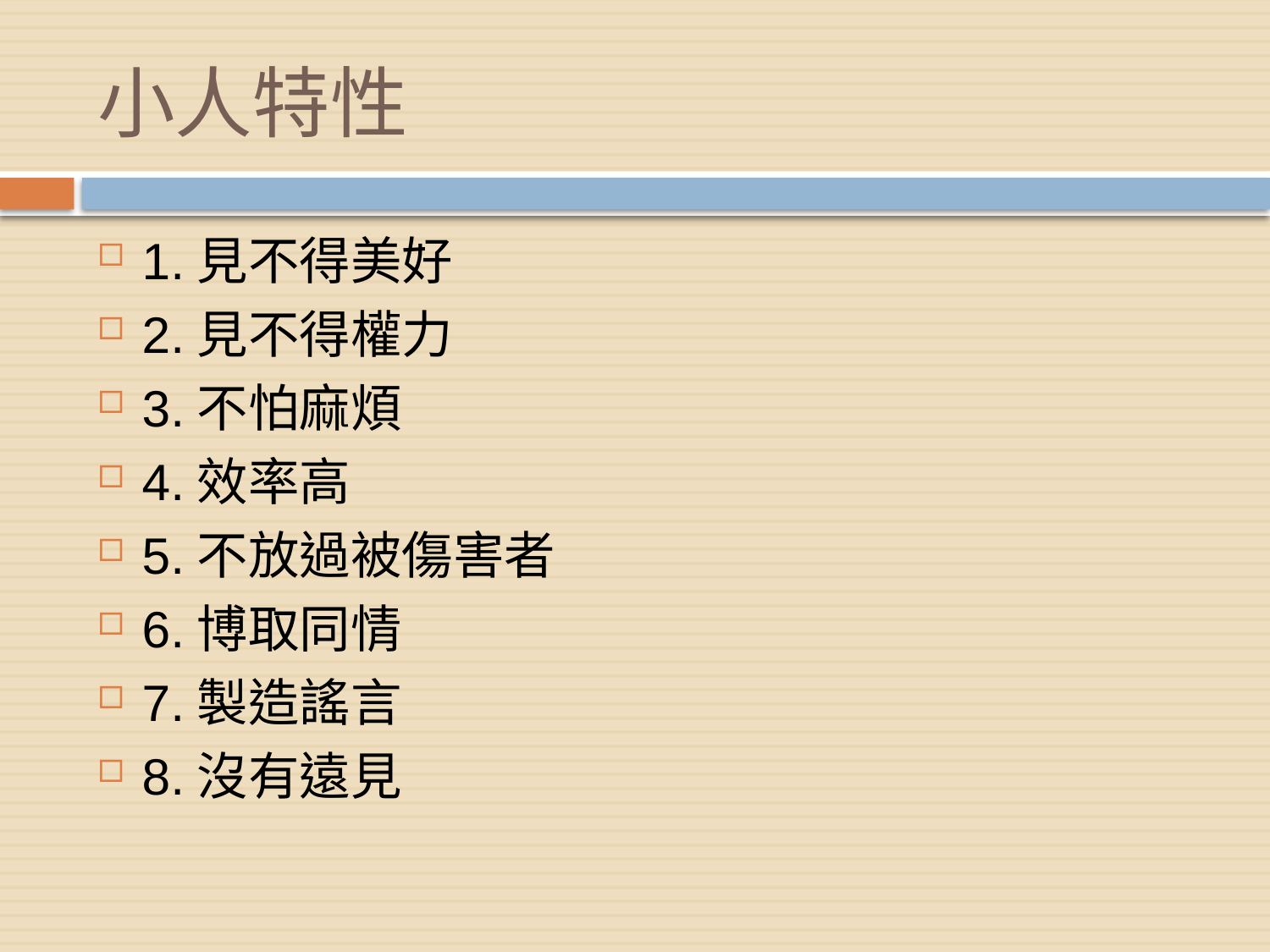

# 小人特性
1.見不得美好
2.見不得權力
3.不怕麻煩
4.效率高
5.不放過被傷害者
6.博取同情
7.製造謠言
8.沒有遠見